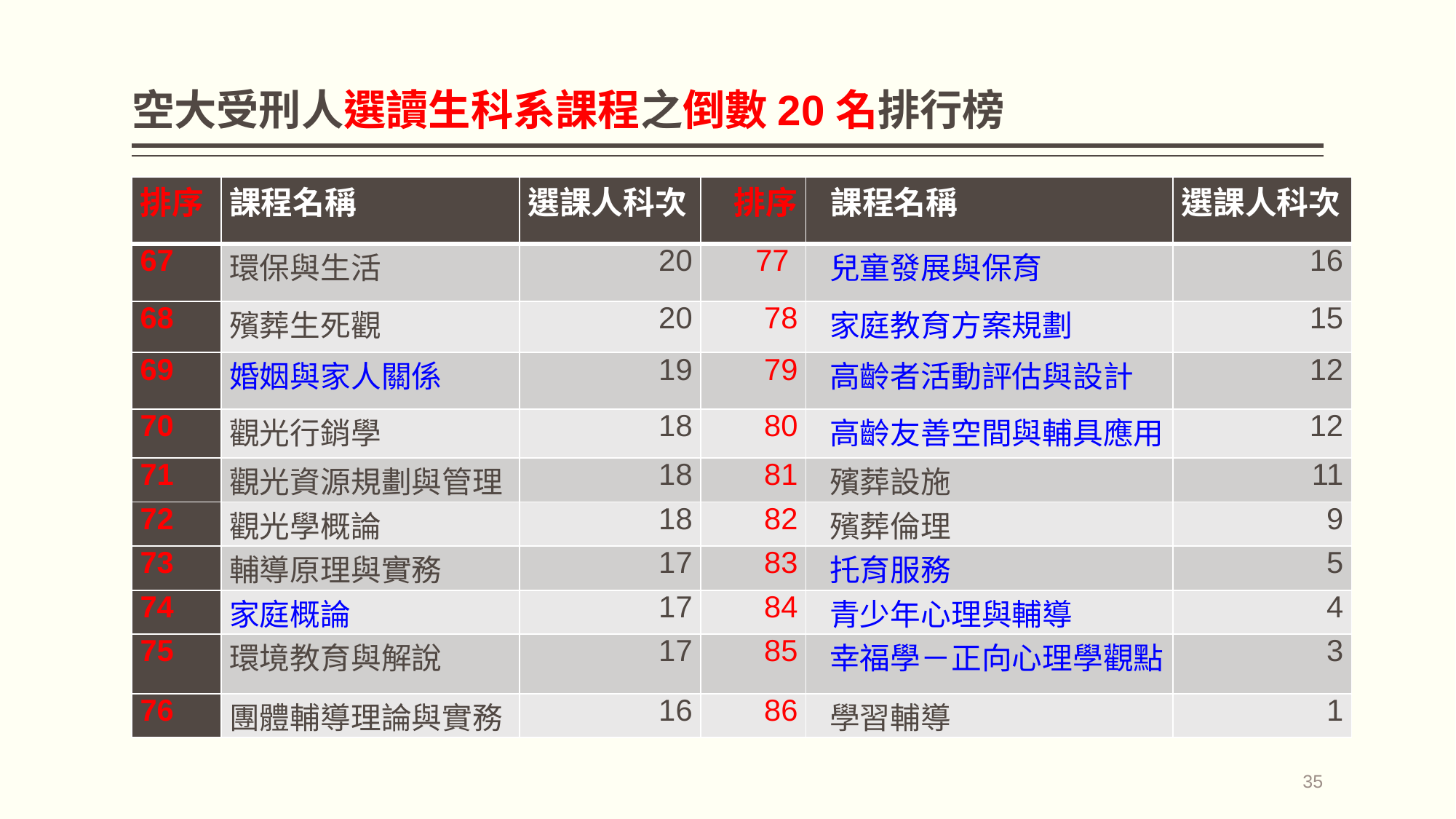

# 空大受刑人選讀生科系課程之倒數20名排行榜
| 排序 | 課程名稱 | 選課人科次 | 排序 | 課程名稱 | 選課人科次 |
| --- | --- | --- | --- | --- | --- |
| 67 | 環保與生活 | 20 | 77 | 兒童發展與保育 | 16 |
| 68 | 殯葬生死觀 | 20 | 78 | 家庭教育方案規劃 | 15 |
| 69 | 婚姻與家人關係 | 19 | 79 | 高齡者活動評估與設計 | 12 |
| 70 | 觀光行銷學 | 18 | 80 | 高齡友善空間與輔具應用 | 12 |
| 71 | 觀光資源規劃與管理 | 18 | 81 | 殯葬設施 | 11 |
| 72 | 觀光學概論 | 18 | 82 | 殯葬倫理 | 9 |
| 73 | 輔導原理與實務 | 17 | 83 | 托育服務 | 5 |
| 74 | 家庭概論 | 17 | 84 | 青少年心理與輔導 | 4 |
| 75 | 環境教育與解說 | 17 | 85 | 幸福學－正向心理學觀點 | 3 |
| 76 | 團體輔導理論與實務 | 16 | 86 | 學習輔導 | 1 |
35